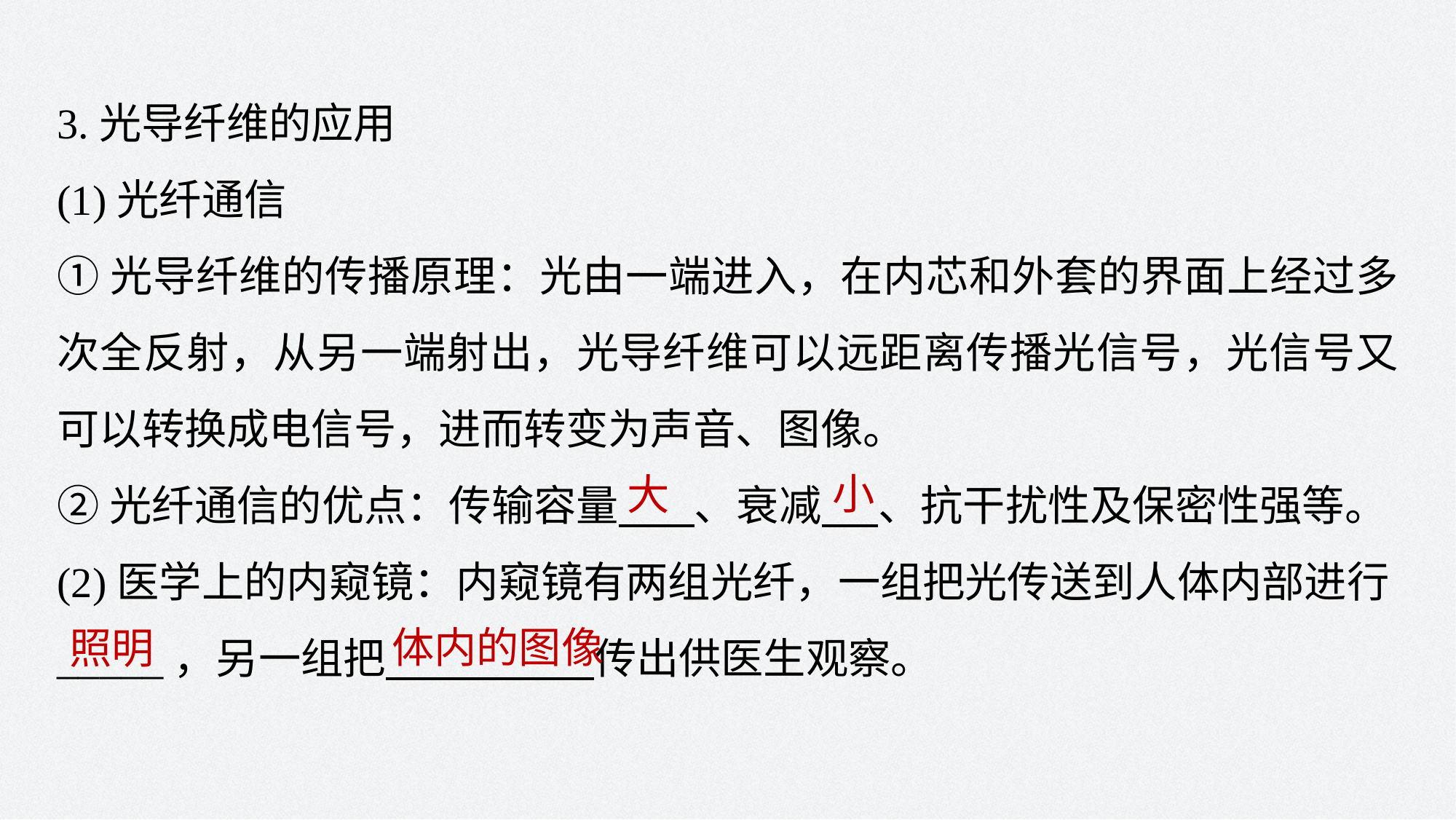

3.光导纤维的应用
(1)光纤通信
①光导纤维的传播原理：光由一端进入，在内芯和外套的界面上经过多次全反射，从另一端射出，光导纤维可以远距离传播光信号，光信号又可以转换成电信号，进而转变为声音、图像。
②光纤通信的优点：传输容量        、衰减      、抗干扰性及保密性强等。
(2)医学上的内窥镜：内窥镜有两组光纤，一组把光传送到人体内部进行_____，另一组把                      传出供医生观察。
小
大
体内的图像
照明